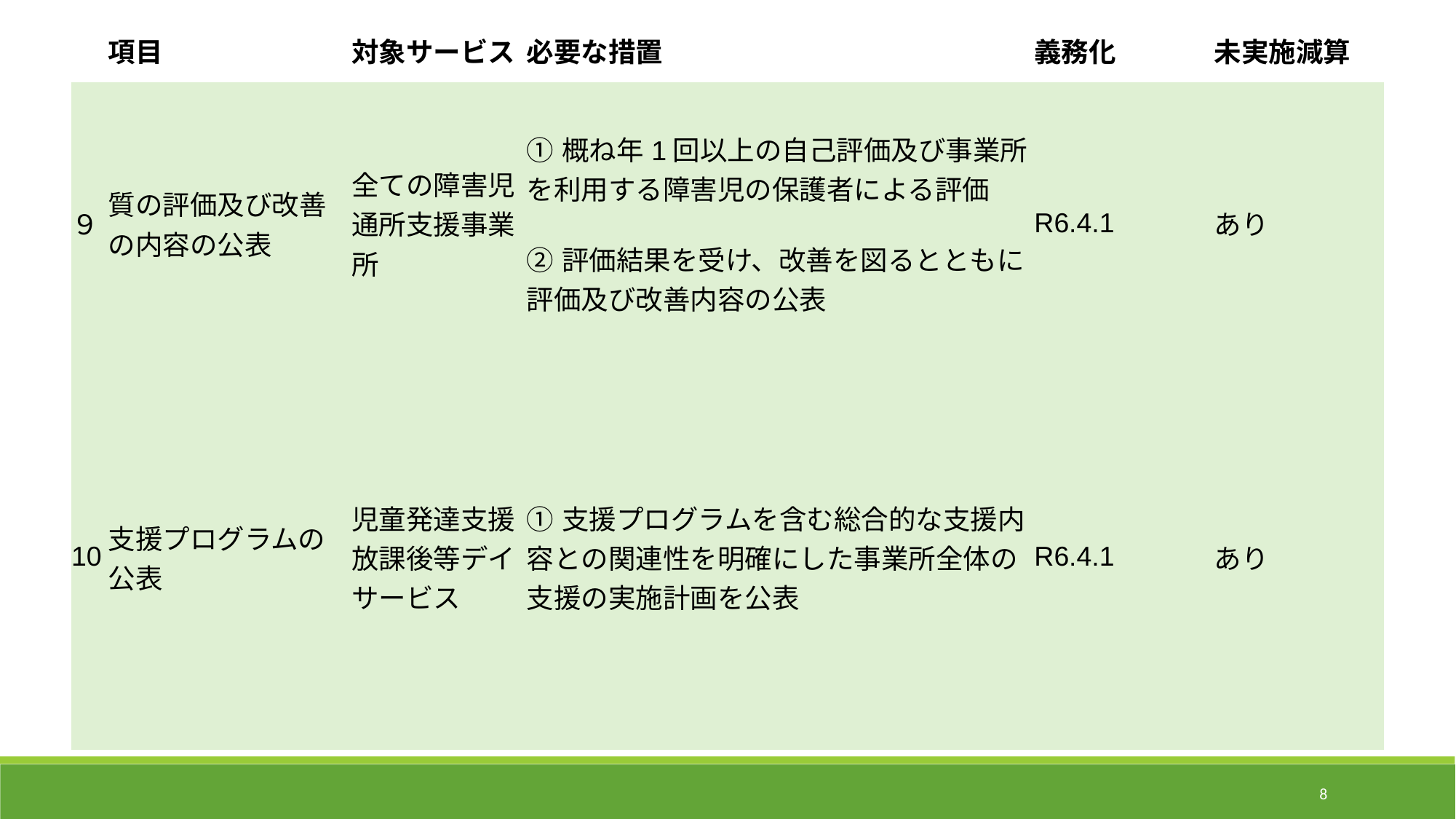

|  | 項目 | 対象サービス | 必要な措置 | 義務化 | 未実施減算 |
| --- | --- | --- | --- | --- | --- |
| ９ | 質の評価及び改善の内容の公表 | 全ての障害児通所⽀援事業所 | ①概ね年1回以上の自己評価及び事業所を利用する障害児の保護者による評価 ②評価結果を受け、改善を図るとともに評価及び改善内容の公表 | R6.4.1 | あり |
| 10 | 支援プログラムの公表 | 児童発達支援放課後等デイサービス | ①支援プログラムを含む総合的な支援内容との関連性を明確にした事業所全体の支援の実施計画を公表 | R6.4.1 | あり |
8